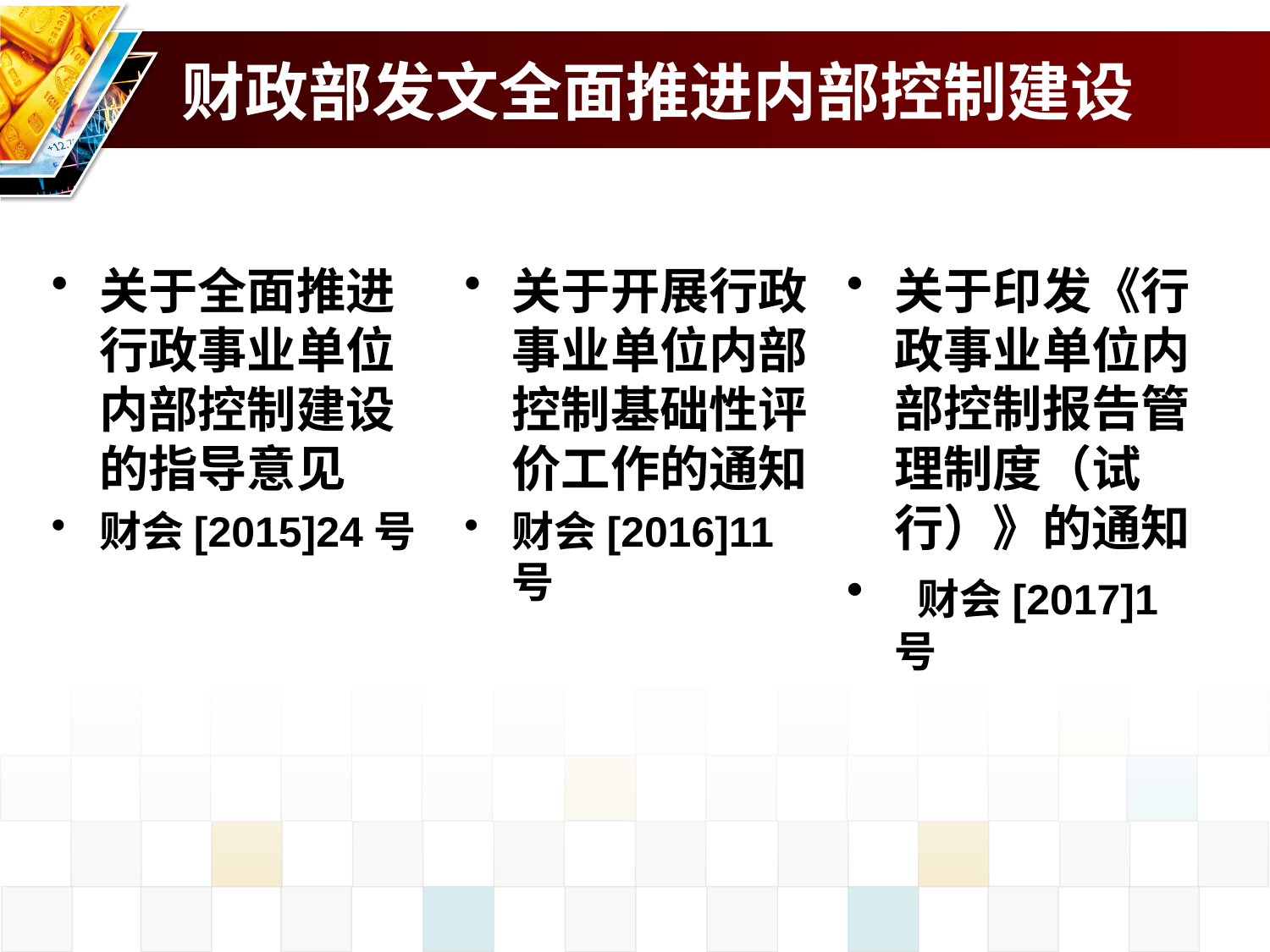

# 财政部发文全面推进内部控制建设
关于全面推进行政事业单位内部控制建设的指导意见
财会[2015]24号
关于开展行政事业单位内部控制基础性评价工作的通知
财会[2016]11号
关于印发《行政事业单位内部控制报告管理制度（试行）》的通知
 财会[2017]1号